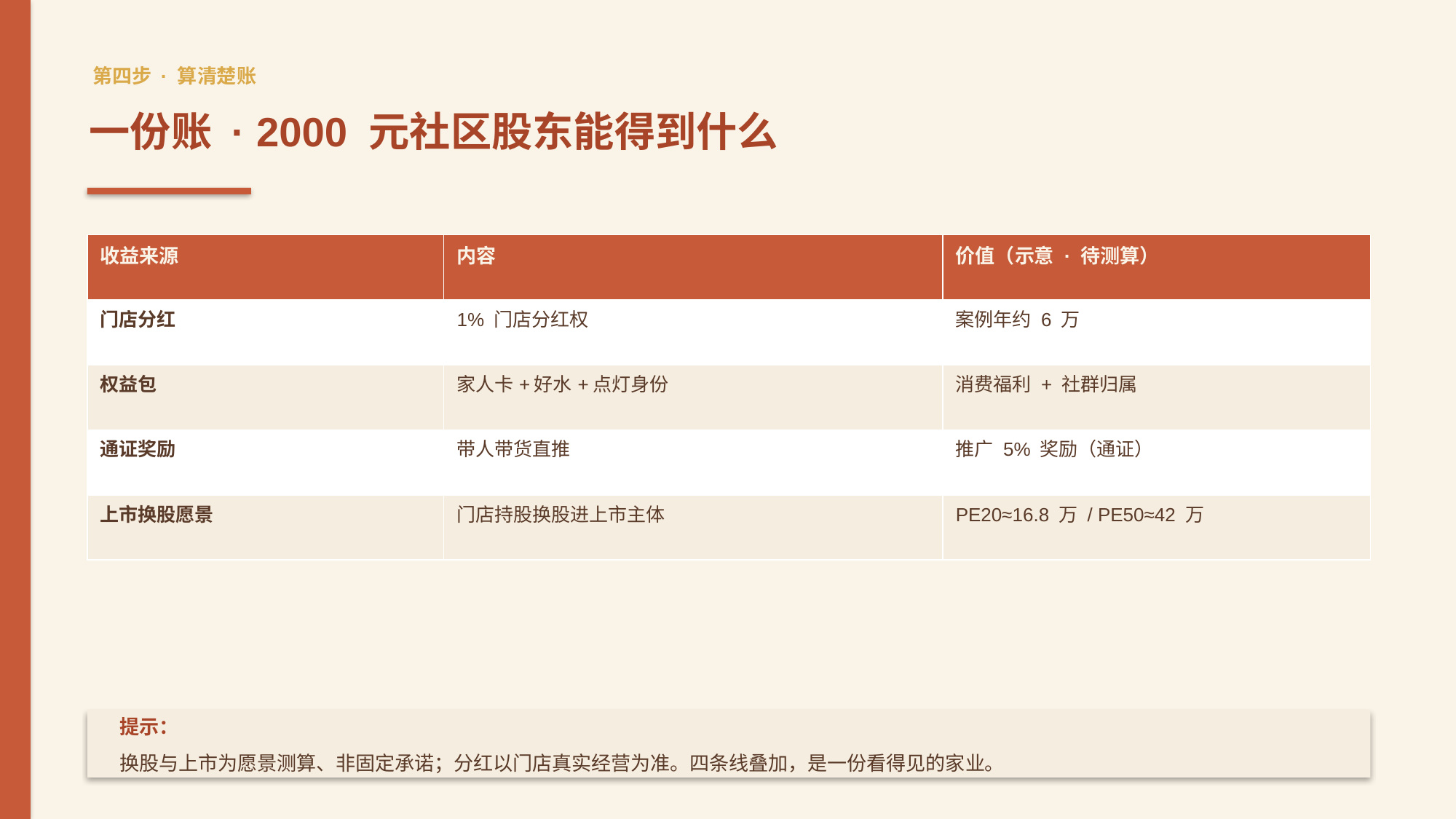

第四步 · 算清楚账
一份账 · 2000 元社区股东能得到什么

| 收益来源 | 内容 | 价值（示意 · 待测算） |
| --- | --- | --- |
| 门店分红 | 1% 门店分红权 | 案例年约 6 万 |
| 权益包 | 家人卡+好水+点灯身份 | 消费福利 + 社群归属 |
| 通证奖励 | 带人带货直推 | 推广 5% 奖励（通证） |
| 上市换股愿景 | 门店持股换股进上市主体 | PE20≈16.8 万 / PE50≈42 万 |

提示：
换股与上市为愿景测算、非固定承诺；分红以门店真实经营为准。四条线叠加，是一份看得见的家业。